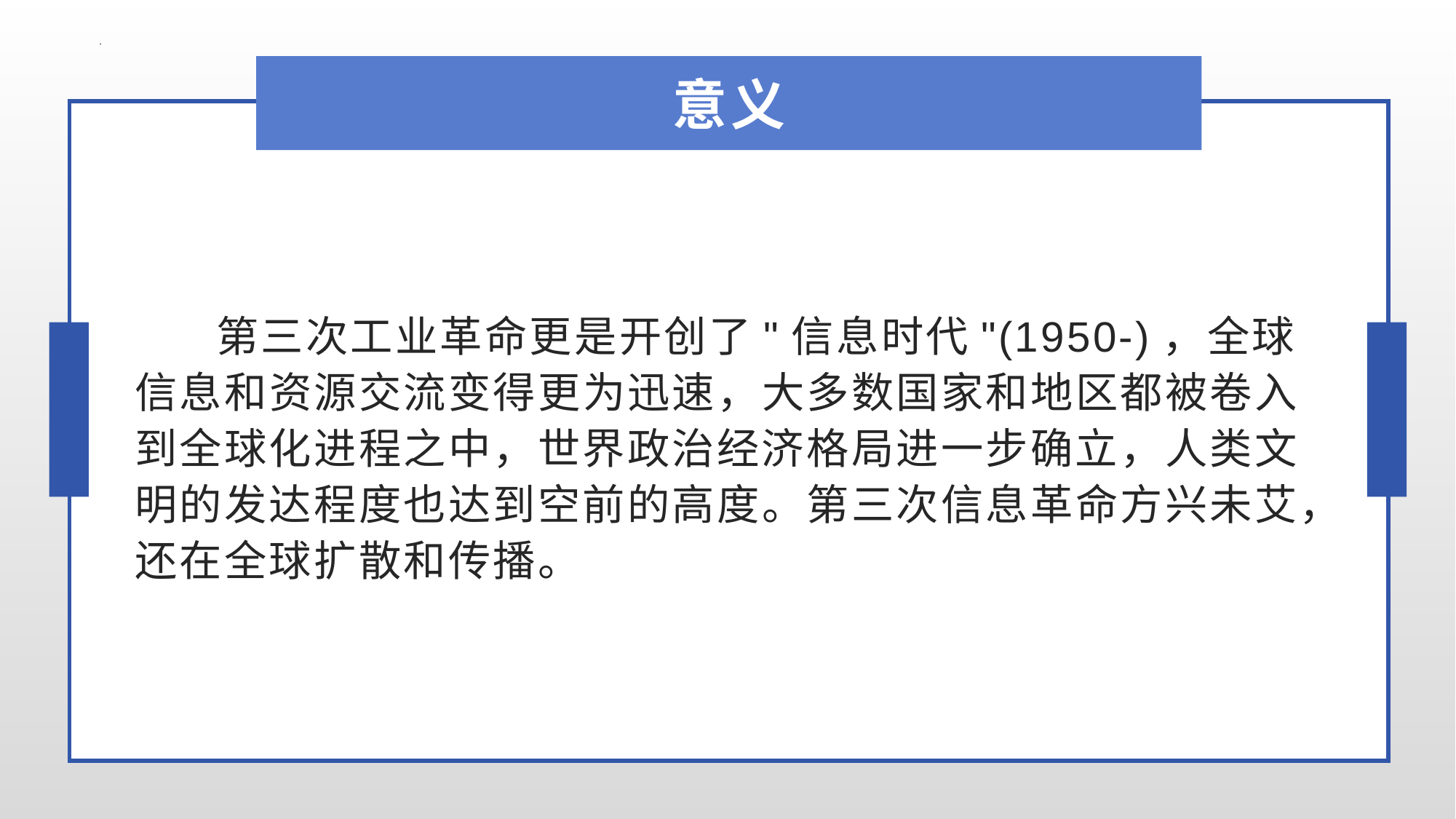

意义

      第三次工业革命更是开创了"信息时代"(1950-)，全球信息和资源交流变得更为迅速，大多数国家和地区都被卷入到全球化进程之中，世界政治经济格局进一步确立，人类文明的发达程度也达到空前的高度。第三次信息革命方兴未艾，还在全球扩散和传播。